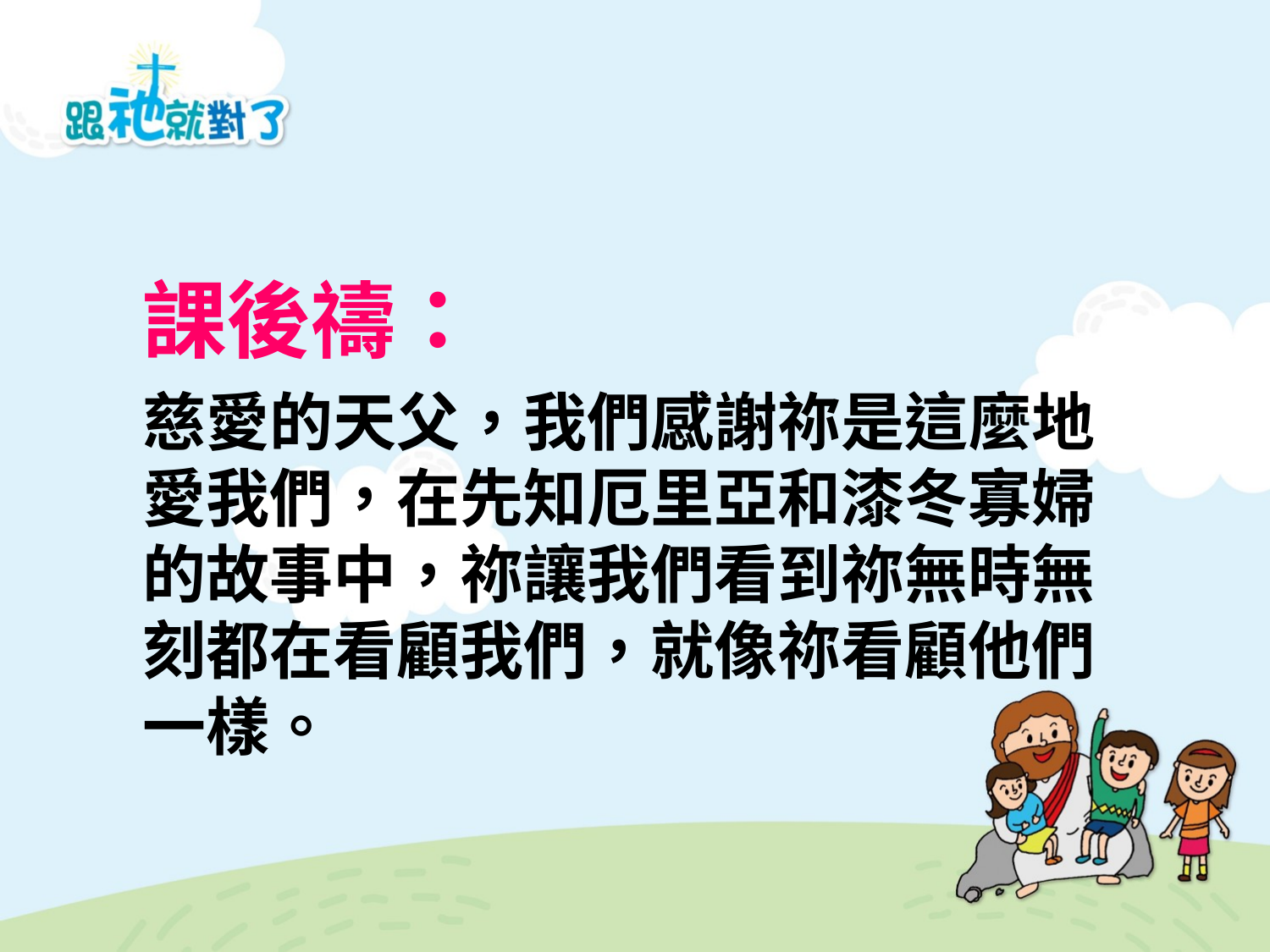

課後禱：
慈愛的天父，我們感謝祢是這麼地愛我們，在先知厄里亞和漆冬寡婦的故事中，祢讓我們看到祢無時無刻都在看顧我們，就像祢看顧他們一樣。